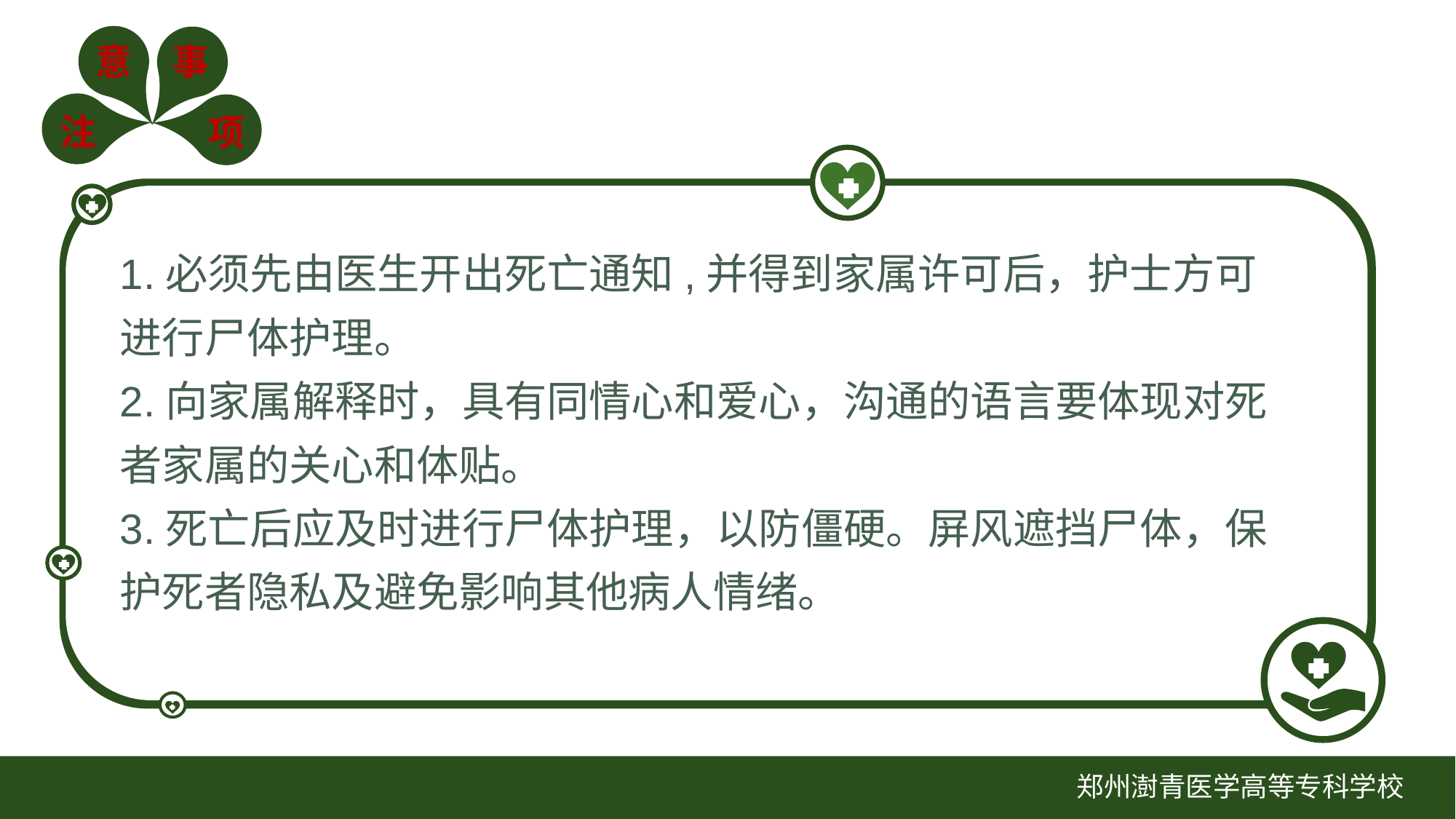

1.必须先由医生开出死亡通知,并得到家属许可后，护士方可进行尸体护理。
2.向家属解释时，具有同情心和爱心，沟通的语言要体现对死者家属的关心和体贴。
3.死亡后应及时进行尸体护理，以防僵硬。屏风遮挡尸体，保护死者隐私及避免影响其他病人情绪。
郑州澍青医学高等专科学校